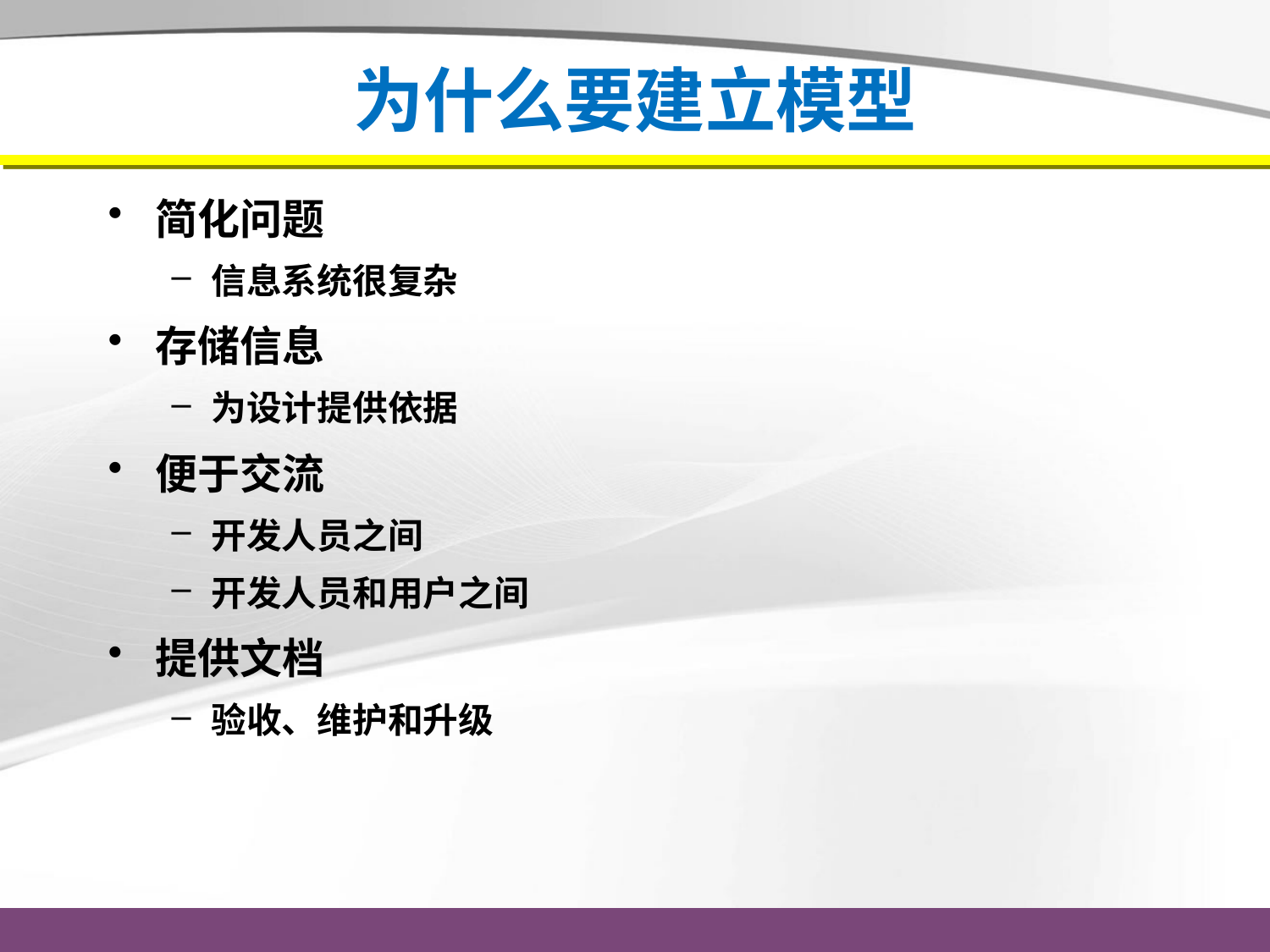

# 为什么要建立模型
简化问题
信息系统很复杂
存储信息
为设计提供依据
便于交流
开发人员之间
开发人员和用户之间
提供文档
验收、维护和升级